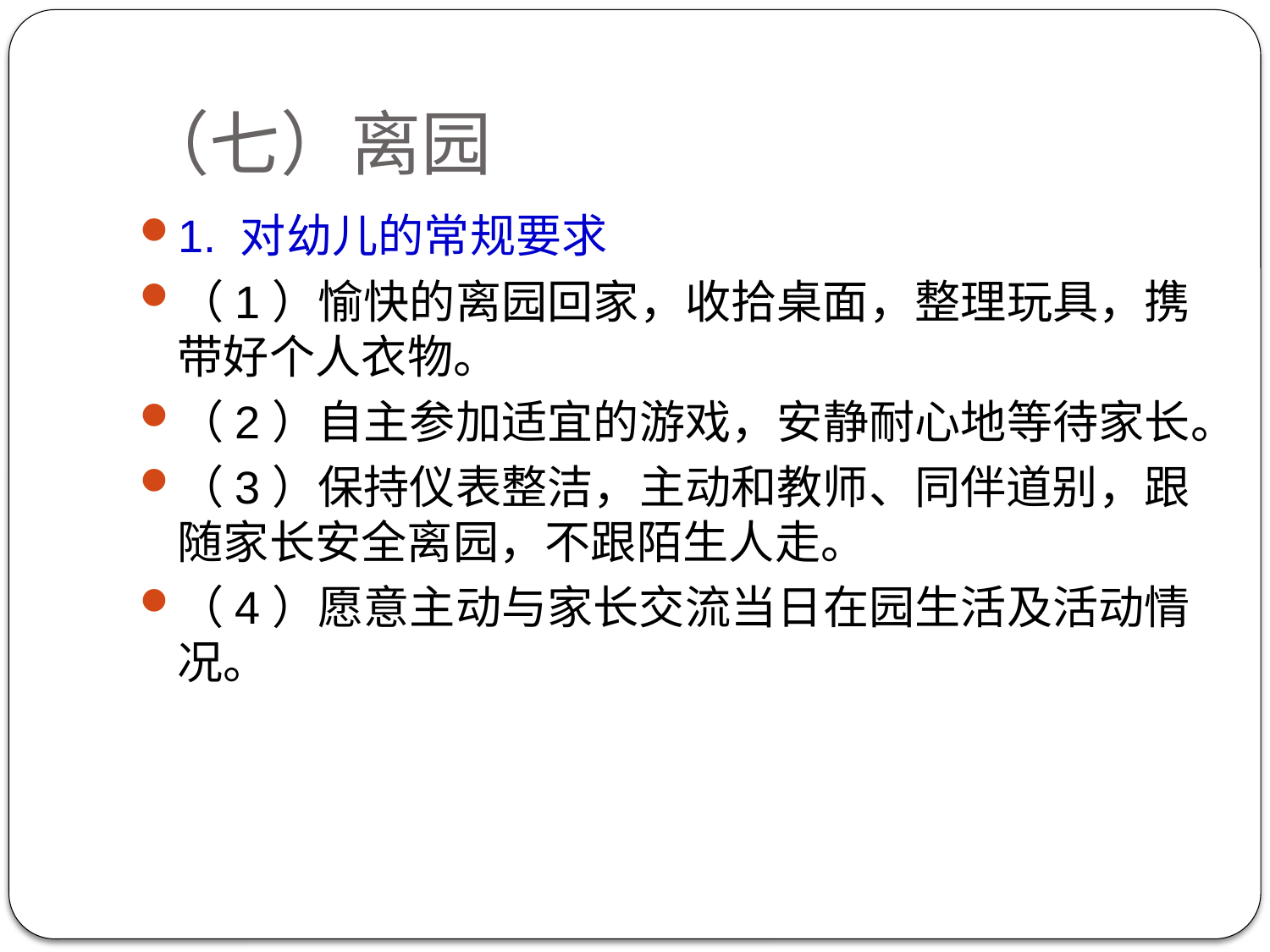

# （七）离园
1. 对幼儿的常规要求
（1）愉快的离园回家，收拾桌面，整理玩具，携带好个人衣物。
（2）自主参加适宜的游戏，安静耐心地等待家长。
（3）保持仪表整洁，主动和教师、同伴道别，跟随家长安全离园，不跟陌生人走。
（4）愿意主动与家长交流当日在园生活及活动情况。